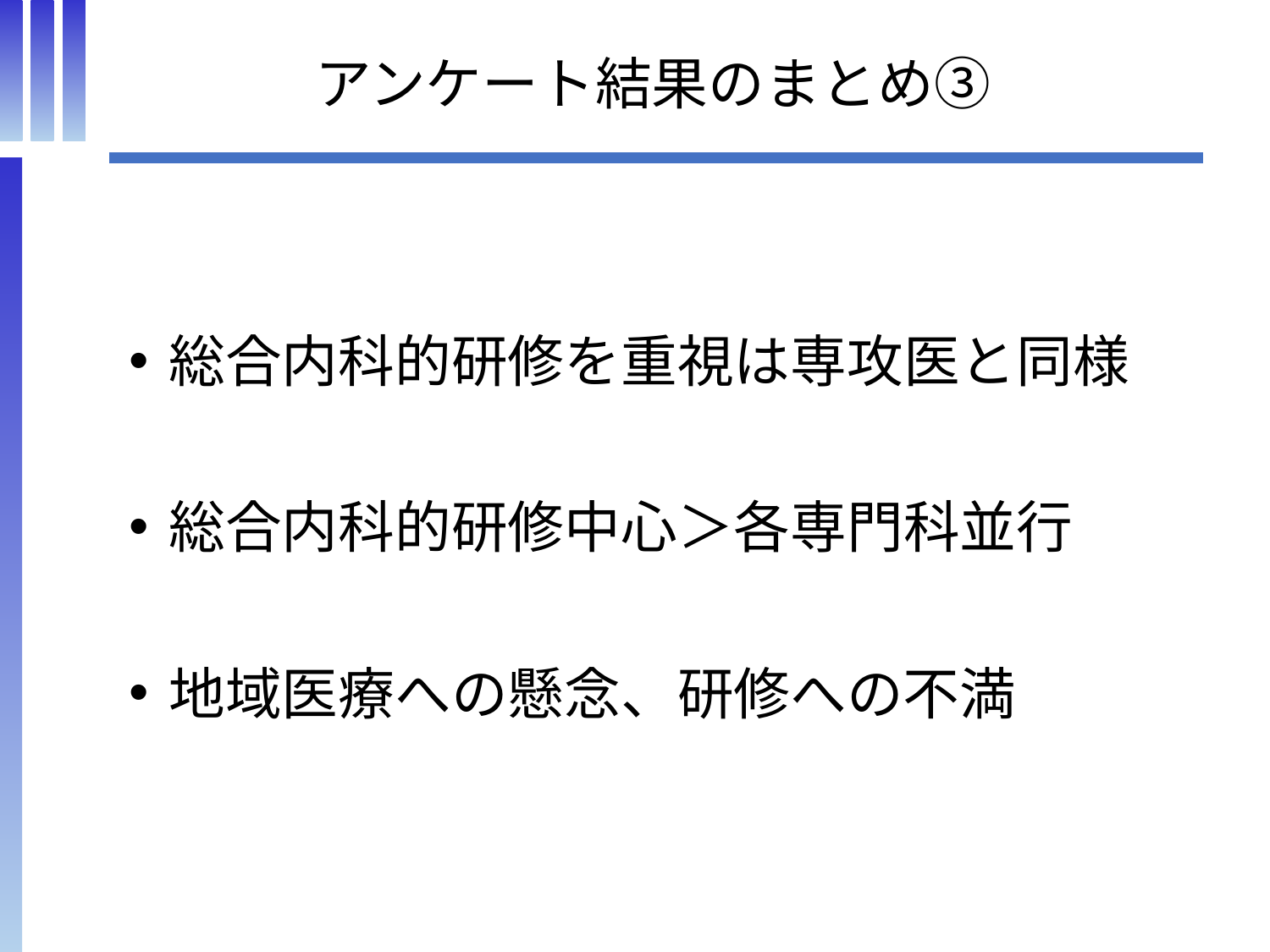

アンケート結果のまとめ③
総合内科的研修を重視は専攻医と同様
総合内科的研修中心＞各専門科並行
地域医療への懸念、研修への不満